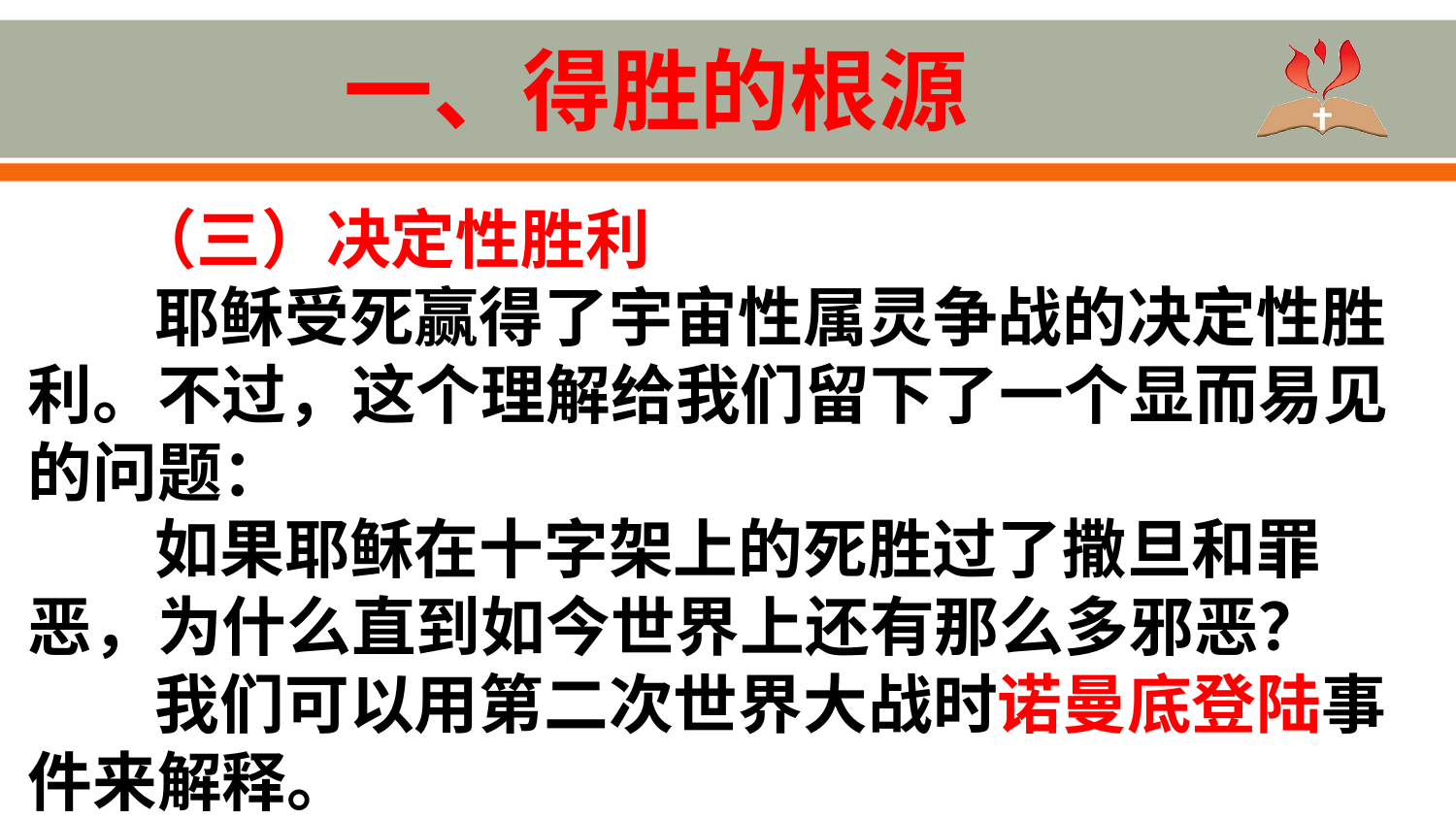

# 一、得胜的根源
      （三）决定性胜利
耶稣受死赢得了宇宙性属灵争战的决定性胜利。不过，这个理解给我们留下了一个显而易见的问题：
如果耶稣在十字架上的死胜过了撒旦和罪恶，为什么直到如今世界上还有那么多邪恶？
我们可以用第二次世界大战时诺曼底登陆事件来解释。

16